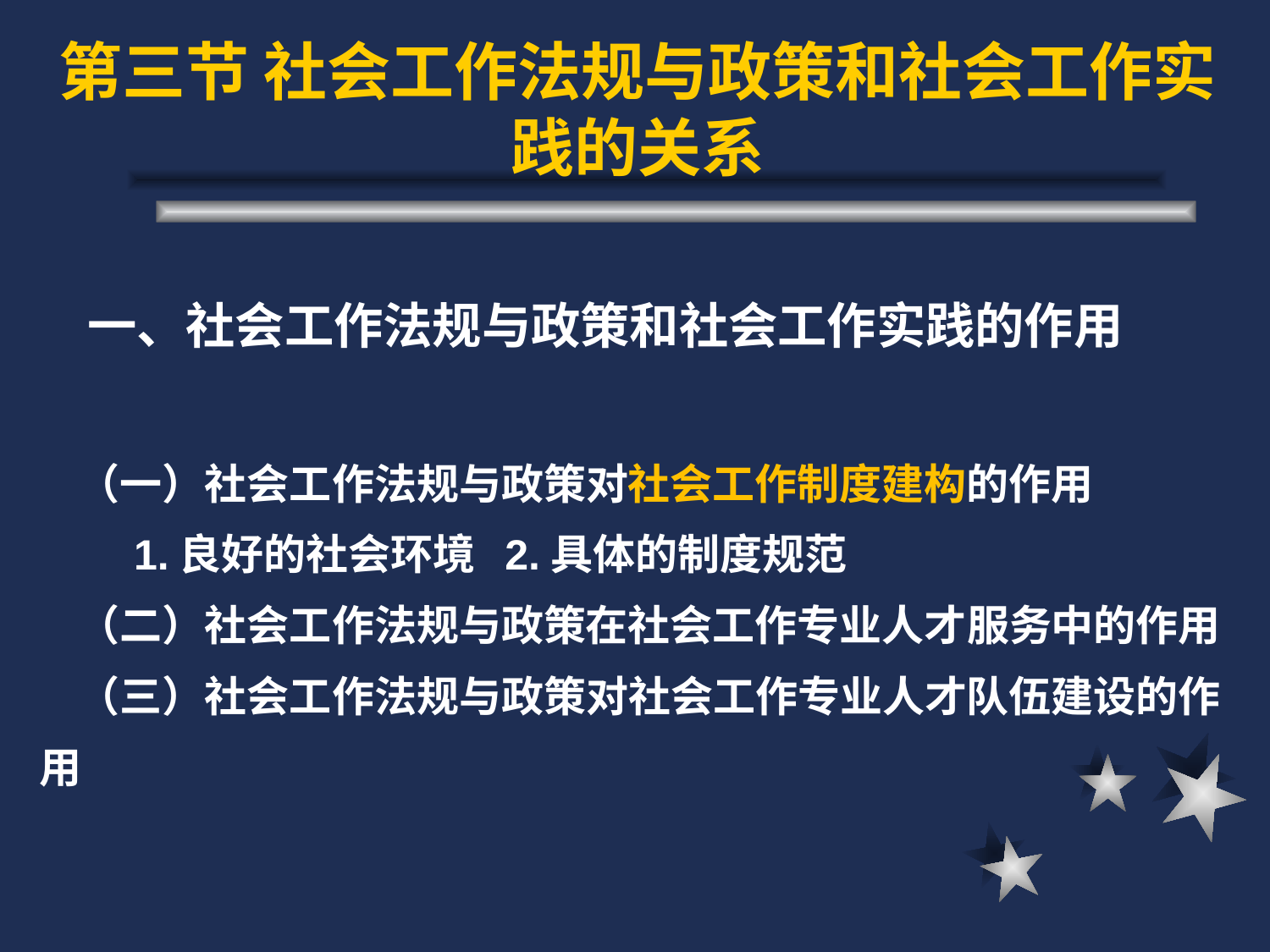

# 第三节 社会工作法规与政策和社会工作实践的关系
    一、社会工作法规与政策和社会工作实践的作用

   （一）社会工作法规与政策对社会工作制度建构的作用
        1.良好的社会环境  2.具体的制度规范
   （二）社会工作法规与政策在社会工作专业人才服务中的作用
   （三）社会工作法规与政策对社会工作专业人才队伍建设的作用
38